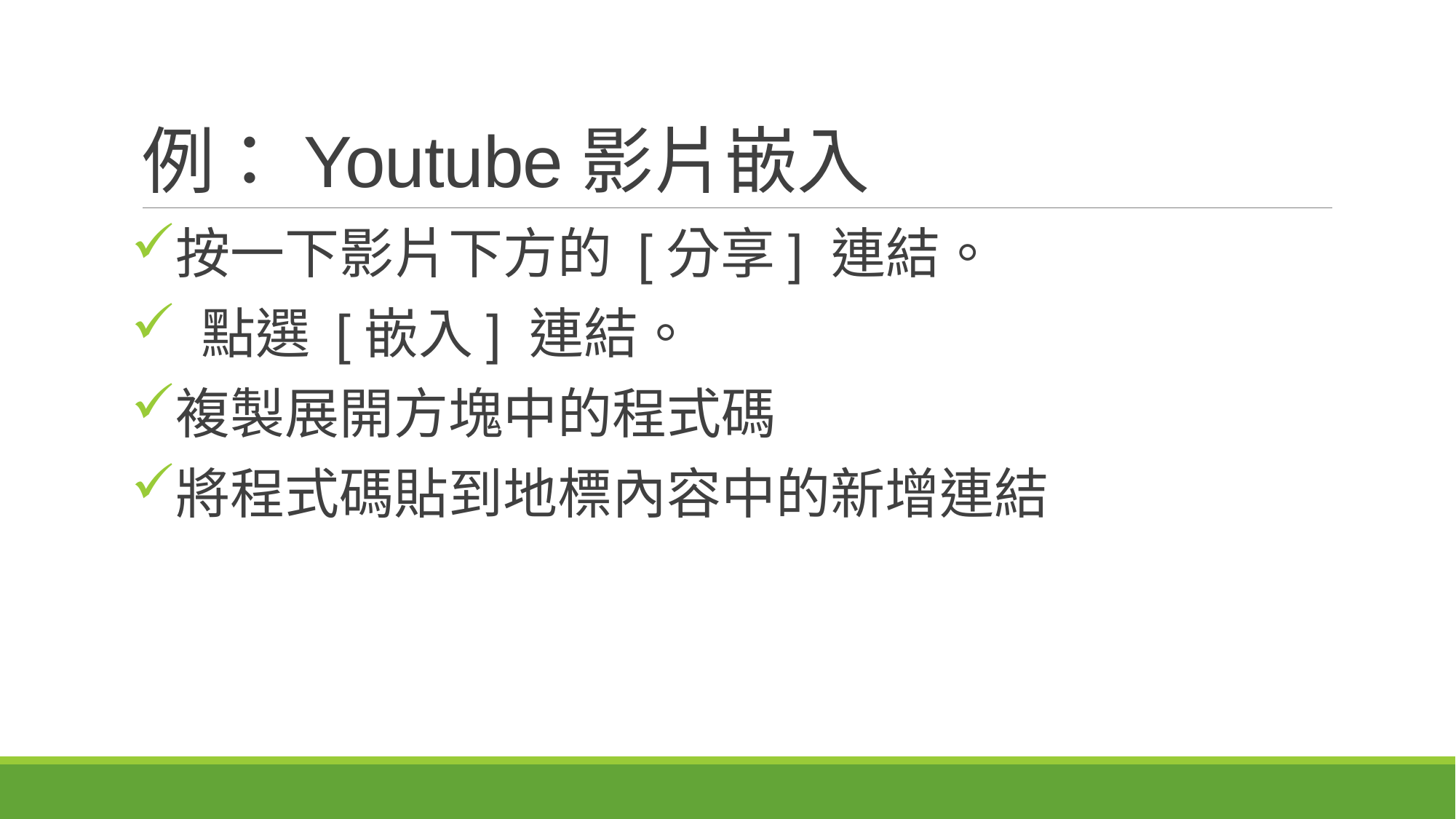

# 例：Youtube影片嵌入
按一下影片下方的 [分享] 連結。
 點選 [嵌入] 連結。
複製展開方塊中的程式碼
將程式碼貼到地標內容中的新增連結